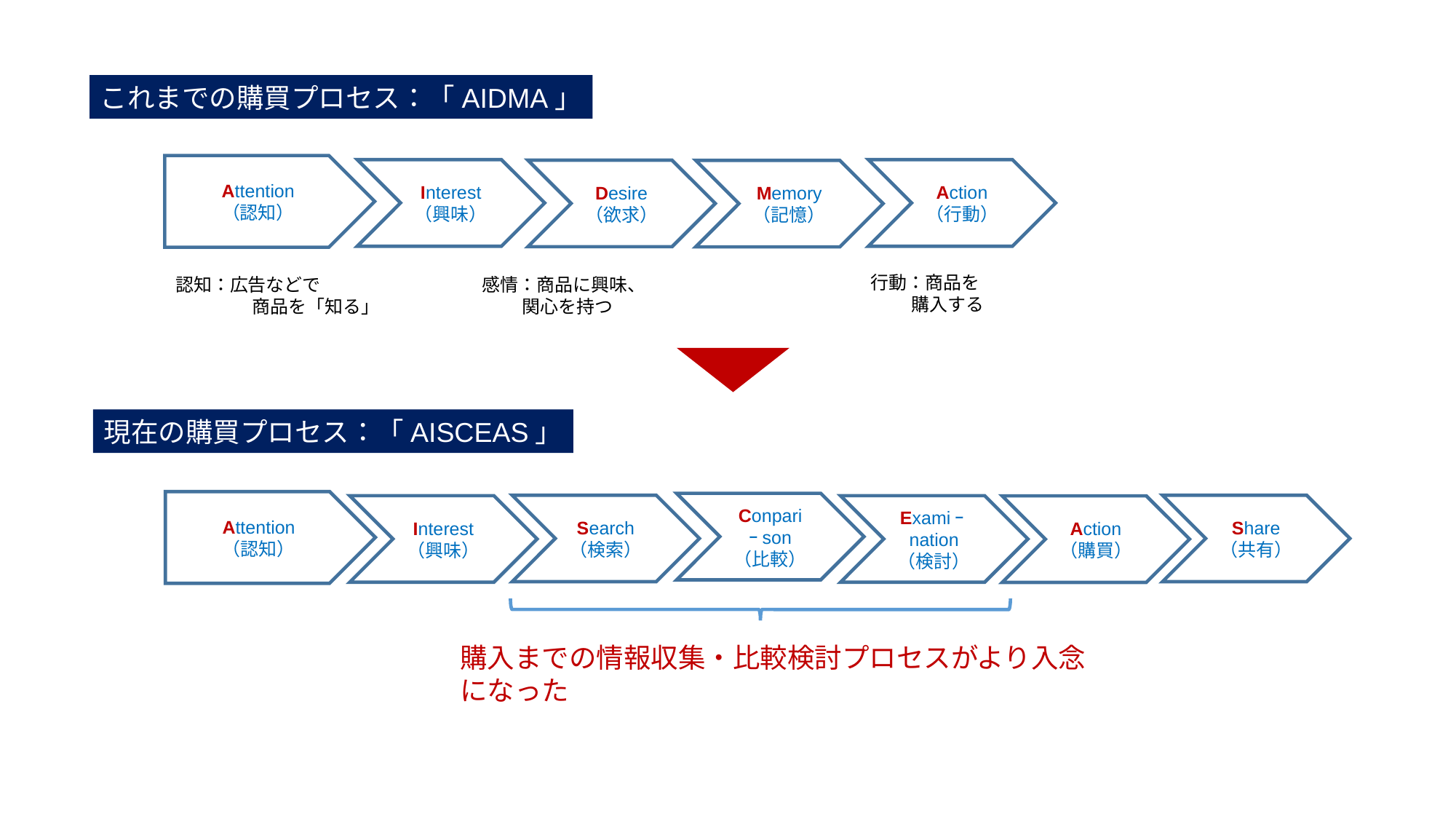

これまでの購買プロセス：「AIDMA」
Attention
（認知）
Action
（行動）
Interest
（興味）
Desire
（欲求）
Memory
（記憶）
行動：商品を
         購入する
認知：広告などで
　　　　 商品を「知る」
感情：商品に興味、
         関心を持つ

現在の購買プロセス：「AISCEAS」
Attention
（認知）
Conpari
ｰson
（比較）
Search
（検索）
Share
（共有）
Interest
（興味）
Examiｰnation
（検討）
Action
（購買）
購入までの情報収集・比較検討プロセスがより入念になった